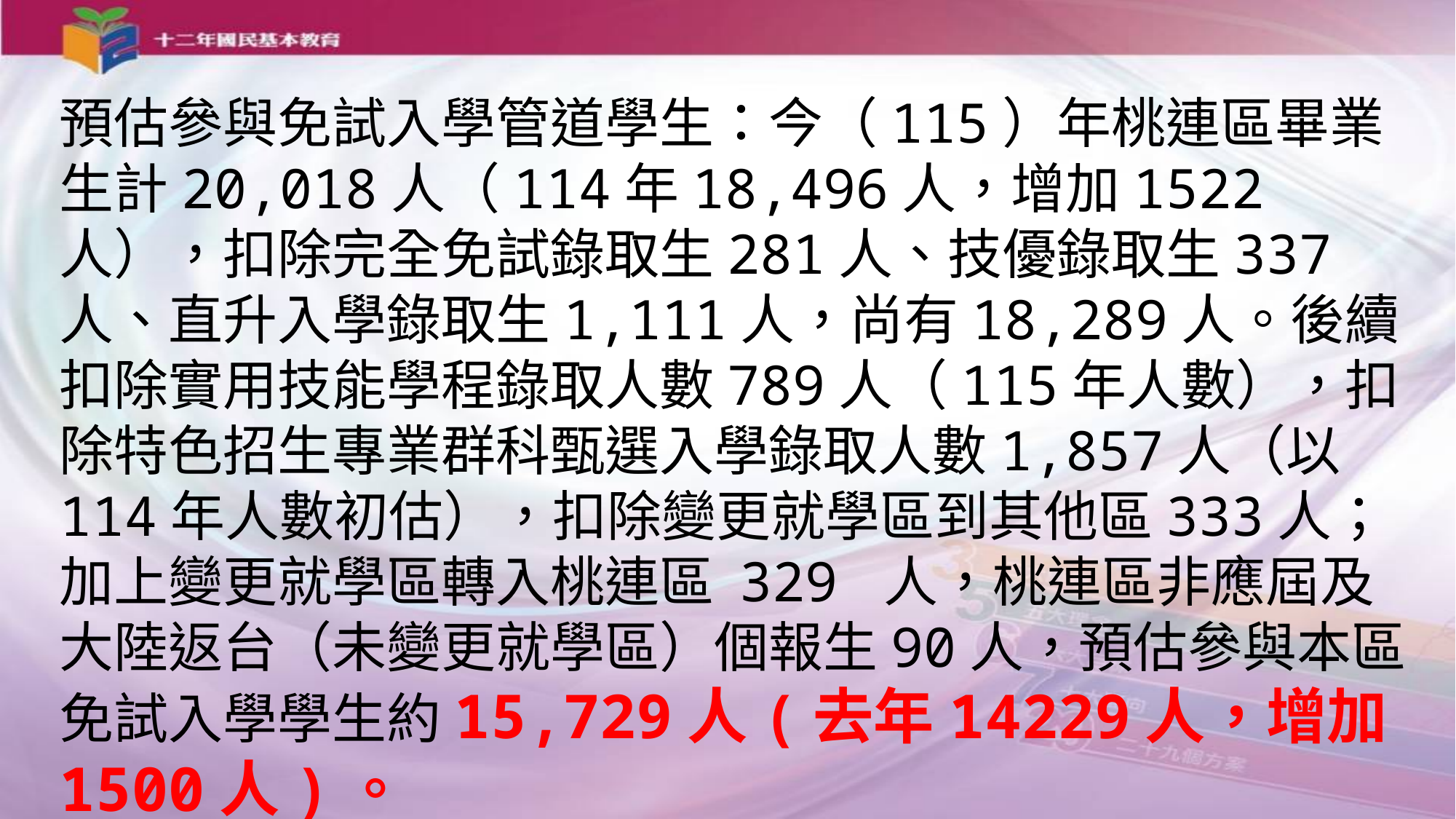

預估參與免試入學管道學生：今（115）年桃連區畢業生計20,018人（114年18,496人，增加1522人），扣除完全免試錄取生281人、技優錄取生337人、直升入學錄取生1,111人，尚有18,289人。後續扣除實用技能學程錄取人數789人（115年人數），扣除特色招生專業群科甄選入學錄取人數1,857人（以114年人數初估），扣除變更就學區到其他區333人；加上變更就學區轉入桃連區 329 人，桃連區非應屆及大陸返台（未變更就學區）個報生90人，預估參與本區免試入學學生約15,729人(去年14229人，增加1500人)。